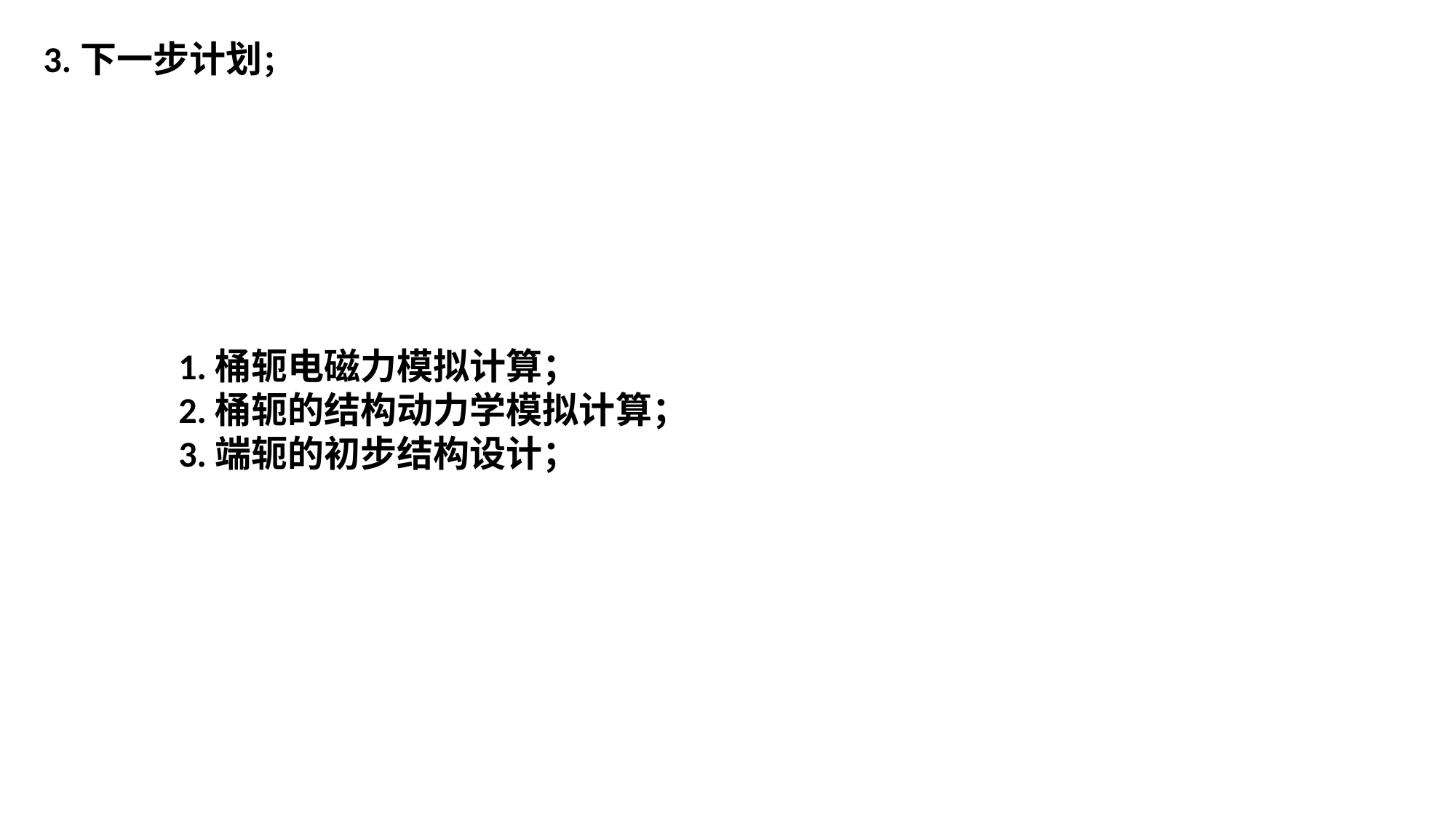

3.下一步计划；
1.桶轭电磁力模拟计算；
2.桶轭的结构动力学模拟计算；
3.端轭的初步结构设计；